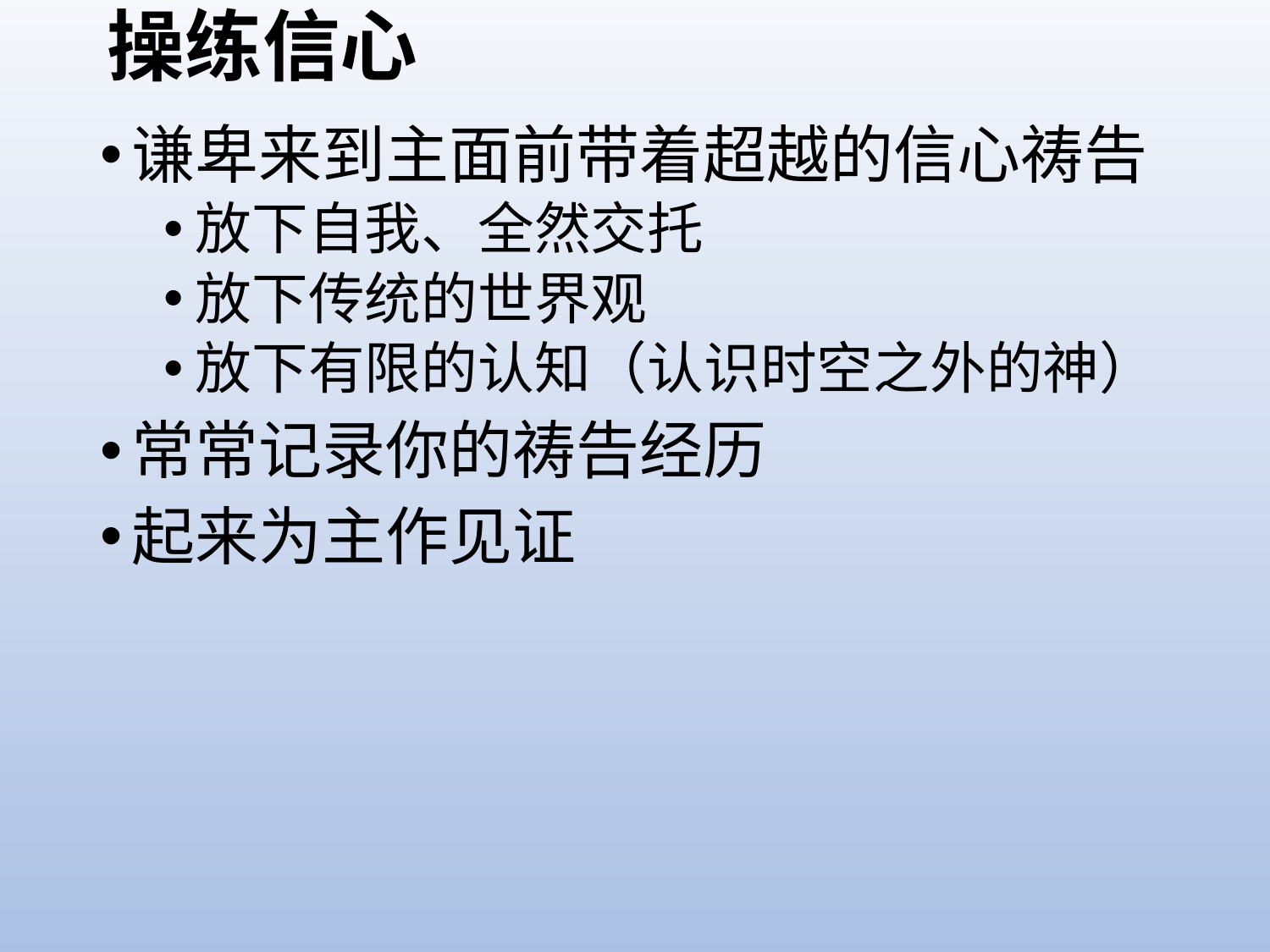

# 操练信心
谦卑来到主面前带着超越的信心祷告
放下自我、全然交托
放下传统的世界观
放下有限的认知（认识时空之外的神）
常常记录你的祷告经历
起来为主作见证